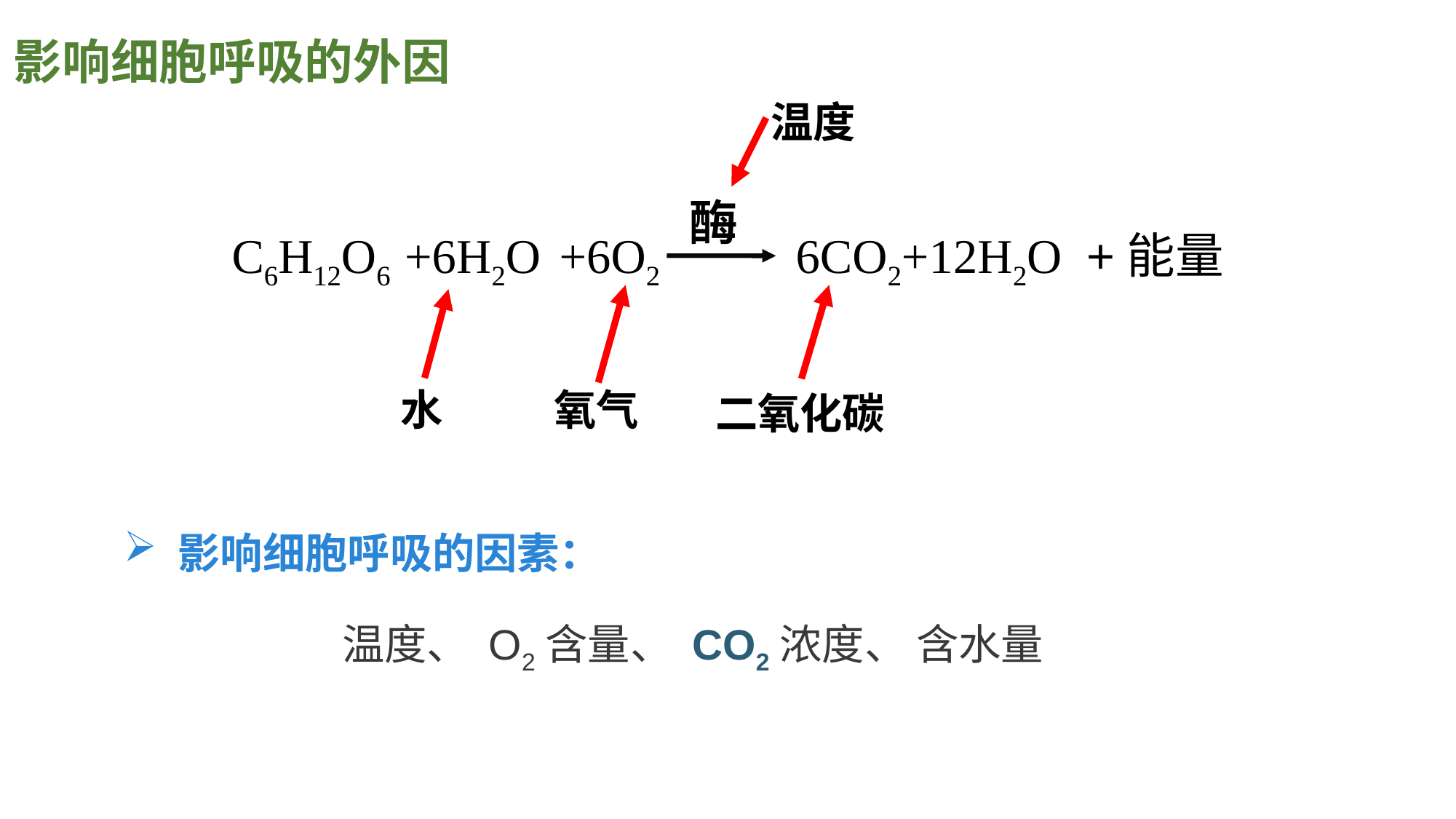

影响细胞呼吸的外因
温度

酶

C6H12O6
+6H2O
+6O2
6CO2+12H2O
+能量

氧气

二氧化碳

水
影响细胞呼吸的因素：
温度、 O2含量、 CO2浓度、 含水量